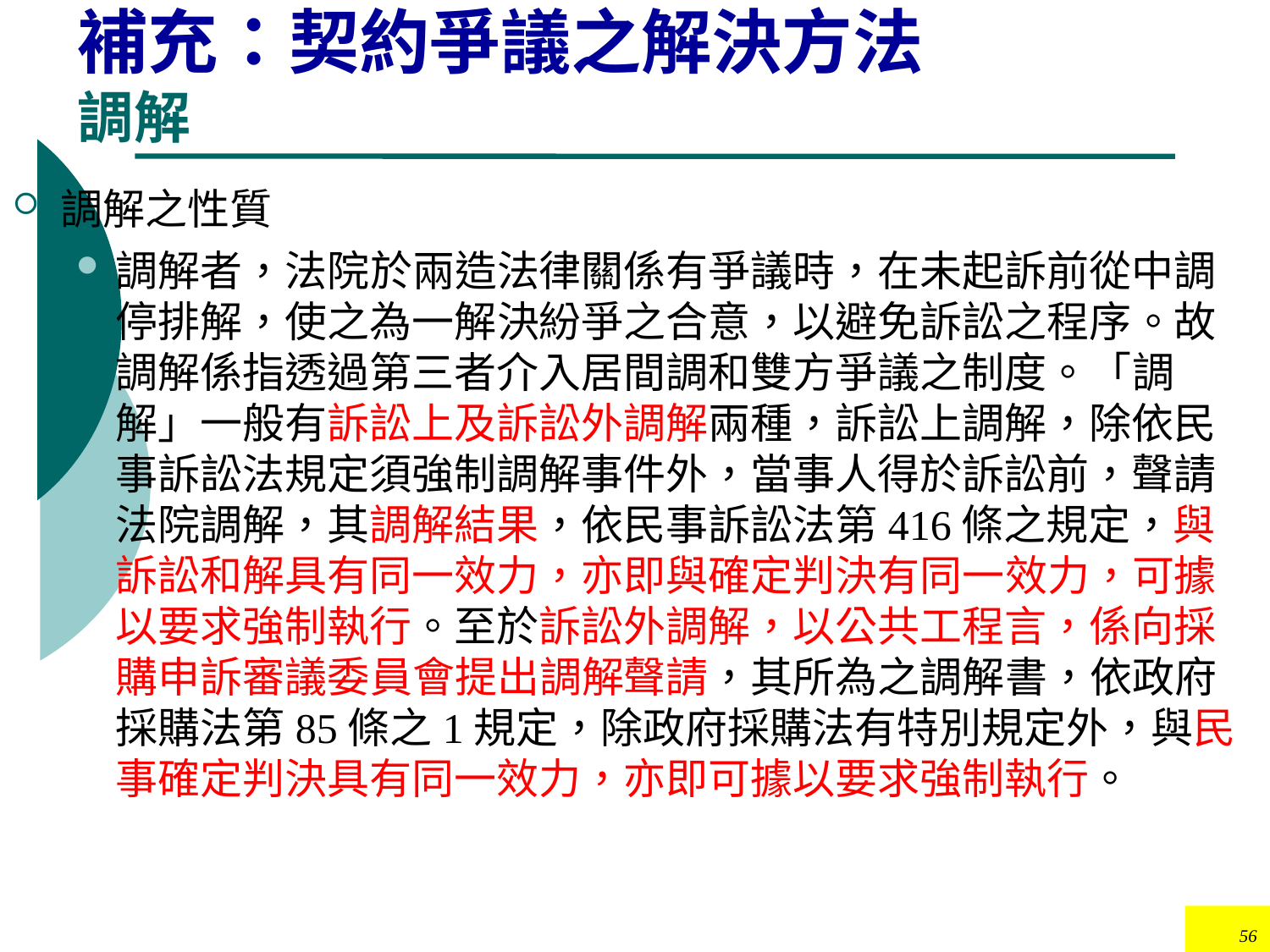

# 補充：契約爭議之解決方法 調解
調解之性質
調解者，法院於兩造法律關係有爭議時，在未起訴前從中調停排解，使之為一解決紛爭之合意，以避免訴訟之程序。故調解係指透過第三者介入居間調和雙方爭議之制度。「調解」一般有訴訟上及訴訟外調解兩種，訴訟上調解，除依民事訴訟法規定須強制調解事件外，當事人得於訴訟前，聲請法院調解，其調解結果，依民事訴訟法第416條之規定，與訴訟和解具有同一效力，亦即與確定判決有同一效力，可據以要求強制執行。至於訴訟外調解，以公共工程言，係向採購申訴審議委員會提出調解聲請，其所為之調解書，依政府採購法第85條之1規定，除政府採購法有特別規定外，與民事確定判決具有同一效力，亦即可據以要求強制執行。
56